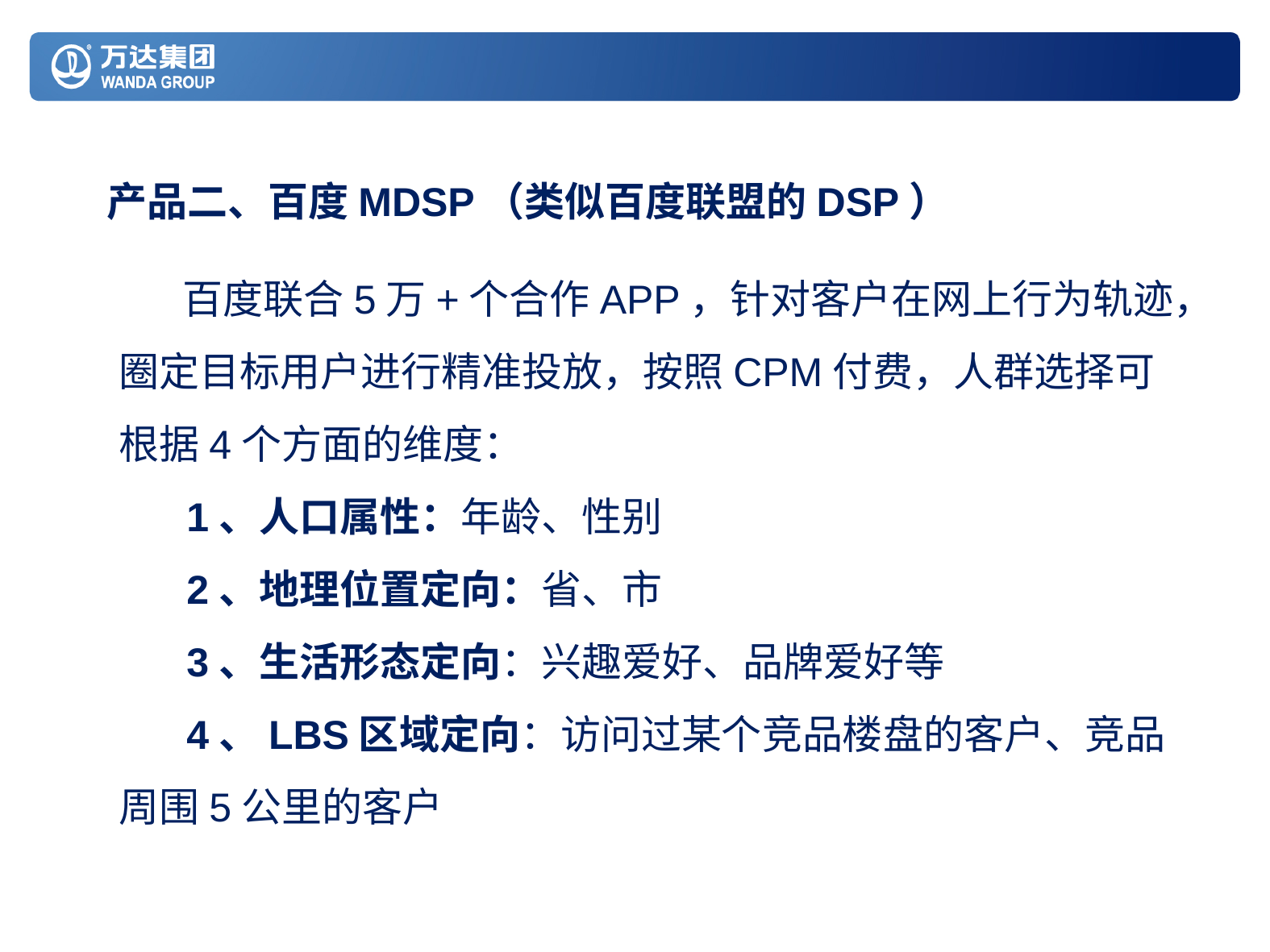

产品二、百度MDSP（类似百度联盟的DSP）

      百度联合5万+个合作APP，针对客户在网上行为轨迹，圈定目标用户进行精准投放，按照CPM付费，人群选择可根据4个方面的维度：
      1、人口属性：年龄、性别
      2、地理位置定向：省、市
      3、生活形态定向：兴趣爱好、品牌爱好等
      4、LBS区域定向：访问过某个竞品楼盘的客户、竞品周围5公里的客户